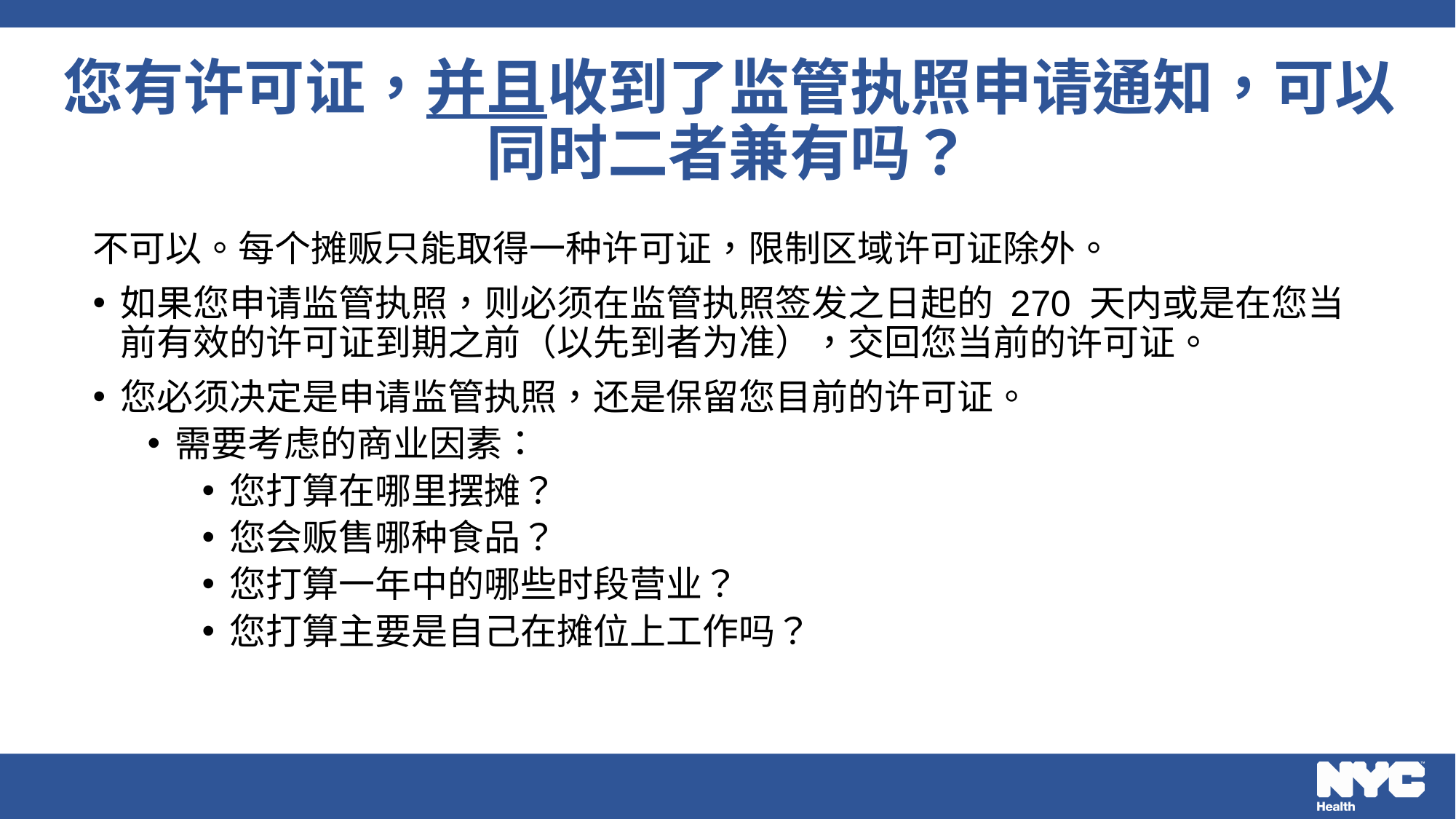

# 您有许可证，并且收到了监管执照申请通知，可以同时二者兼有吗？
不可以。每个摊贩只能取得一种许可证，限制区域许可证除外。
如果您申请监管执照，则必须在监管执照签发之日起的 270 天内或是在您当前有效的许可证到期之前（以先到者为准），交回您当前的许可证。
您必须决定是申请监管执照，还是保留您目前的许可证。
需要考虑的商业因素：
您打算在哪里摆摊？
您会贩售哪种食品？
您打算一年中的哪些时段营业？
您打算主要是自己在摊位上工作吗？